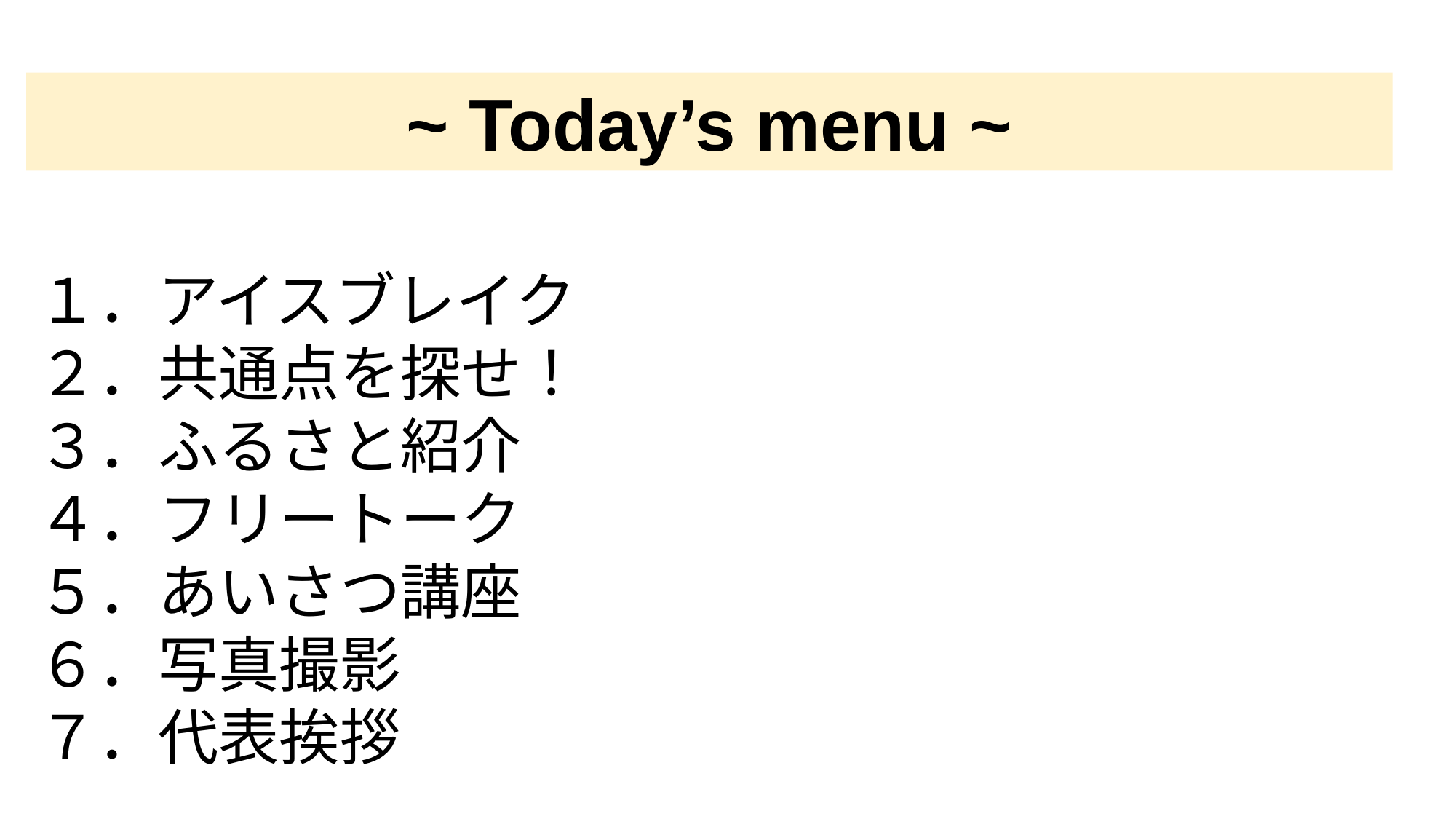

~ Today’s menu ~
１．アイスブレイク
２．共通点を探せ！
３．ふるさと紹介
４．フリートーク
５．あいさつ講座
６．写真撮影
７．代表挨拶